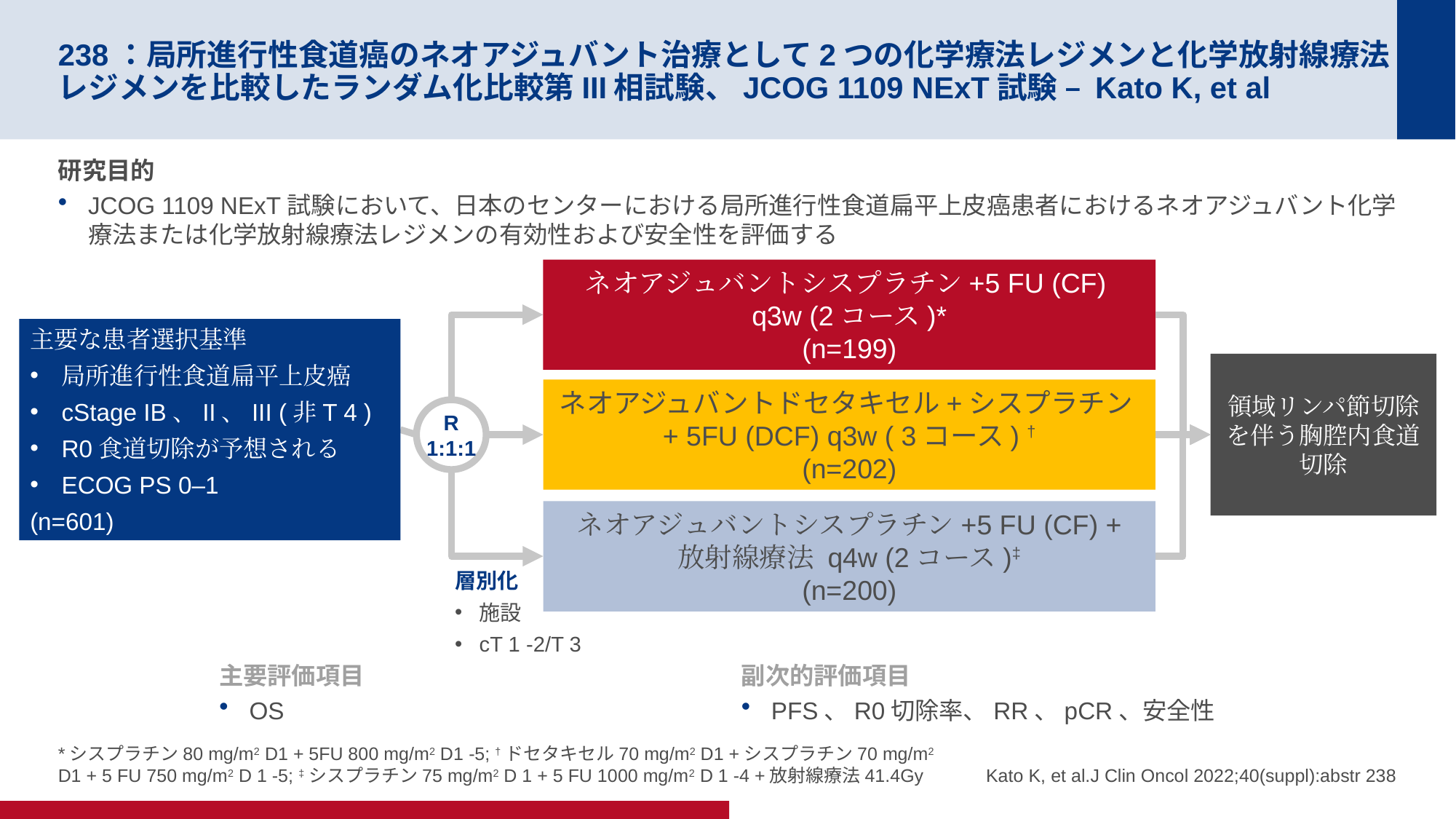

# 238：局所進行性食道癌のネオアジュバント治療として2つの化学療法レジメンと化学放射線療法レジメンを比較したランダム化比較第III相試験、JCOG 1109 NExT試験 – Kato K, et al
研究目的
JCOG 1109 NExT試験において、日本のセンターにおける局所進行性食道扁平上皮癌患者におけるネオアジュバント化学療法または化学放射線療法レジメンの有効性および安全性を評価する
ネオアジュバントシスプラチン+5 FU (CF)
q3w (2コース)*
(n=199)
主要な患者選択基準
局所進行性食道扁平上皮癌
cStage IB、II、III (非T 4 )
R0食道切除が予想される
ECOG PS 0–1
(n=601)
領域リンパ節切除を伴う胸腔内食道切除
ネオアジュバントドセタキセル+シスプラチン+ 5FU (DCF) q3w ( 3コース) †
(n=202)
R
1:1:1
ネオアジュバントシスプラチン+5 FU (CF) +
放射線療法 q4w (2コース)‡
(n=200)
層別化
施設
cT 1 -2/T 3

主要評価項目
OS
副次的評価項目
PFS、R0切除率、RR、pCR、安全性
*シスプラチン80 mg/m2 D1 + 5FU 800 mg/m2 D1 -5; †ドセタキセル70 mg/m2 D1 +シスプラチン70 mg/m2 D1 + 5 FU 750 mg/m2 D 1 -5; ‡シスプラチン75 mg/m2 D 1 + 5 FU 1000 mg/m2 D 1 -4 +放射線療法41.4Gy
Kato K, et al.J Clin Oncol 2022;40(suppl):abstr 238